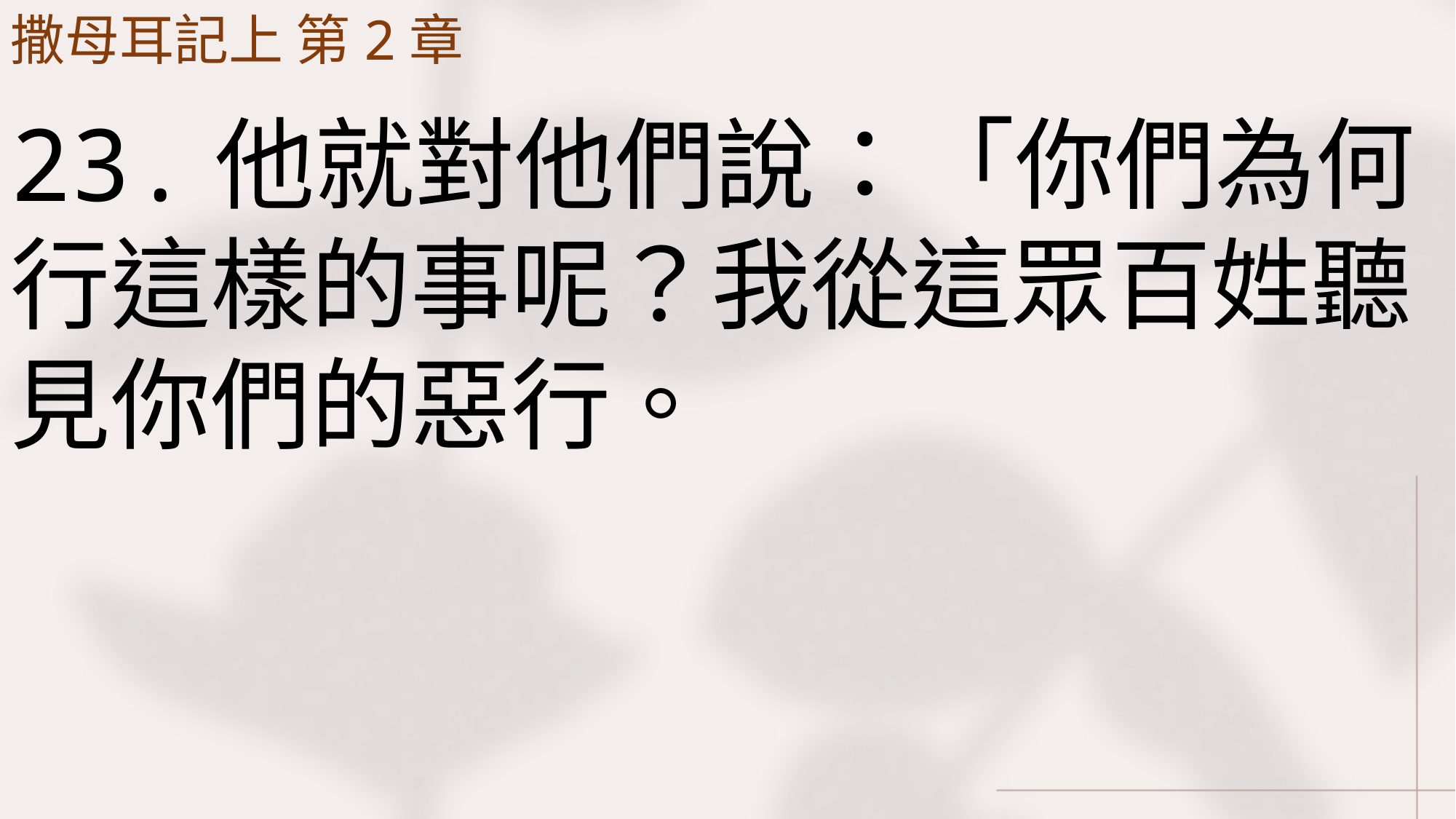

撒母耳記上 第2章
23.他就對他們說：「你們為何行這樣的事呢？我從這眾百姓聽見你們的惡行。